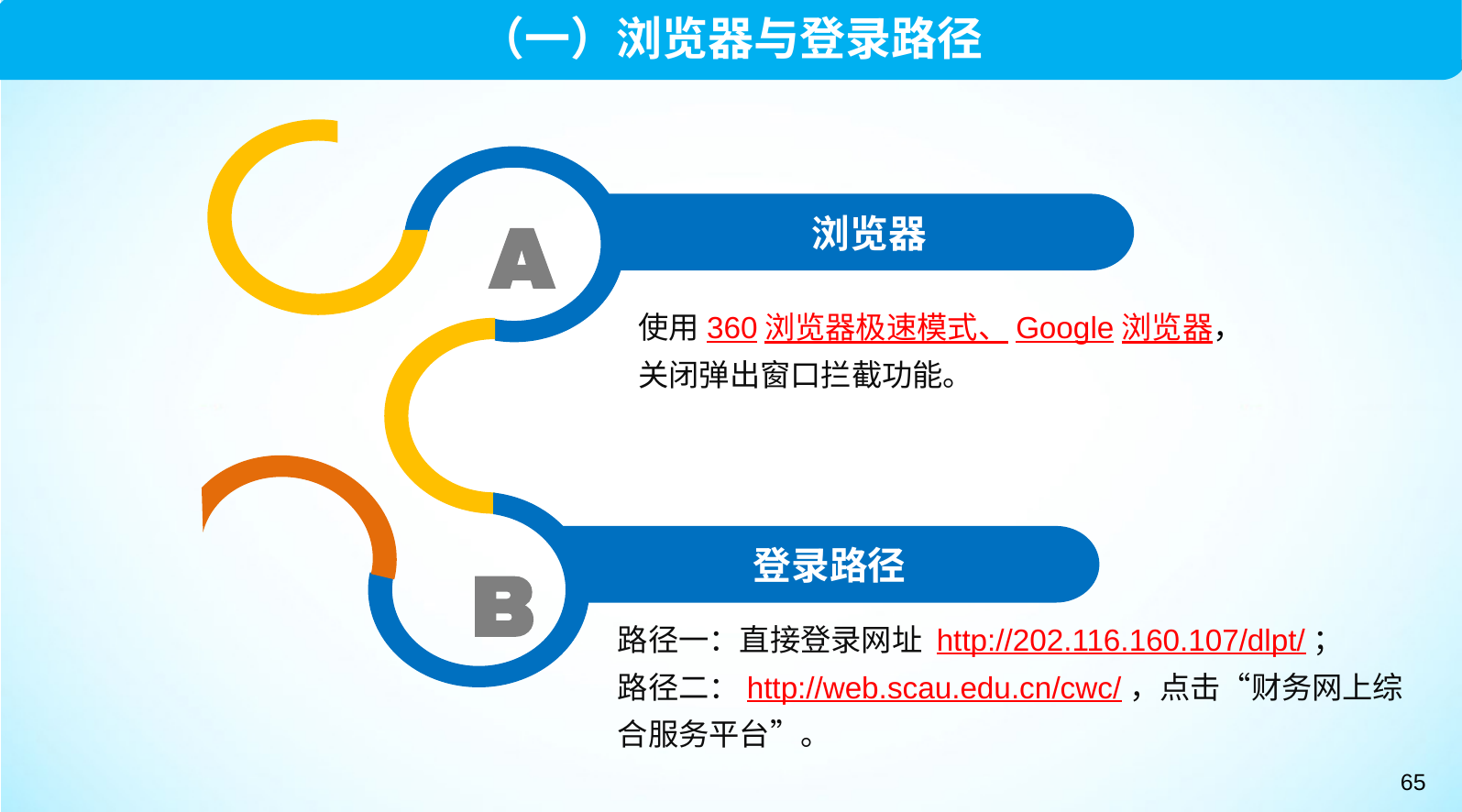

（一）浏览器与登录路径

浏览器
A
使用360浏览器极速模式、Google浏览器，
关闭弹出窗口拦截功能。

登录路径
B
路径一：直接登录网址 http://202.116.160.107/dlpt/；
路径二：http://web.scau.edu.cn/cwc/，点击“财务网上综合服务平台”。
65